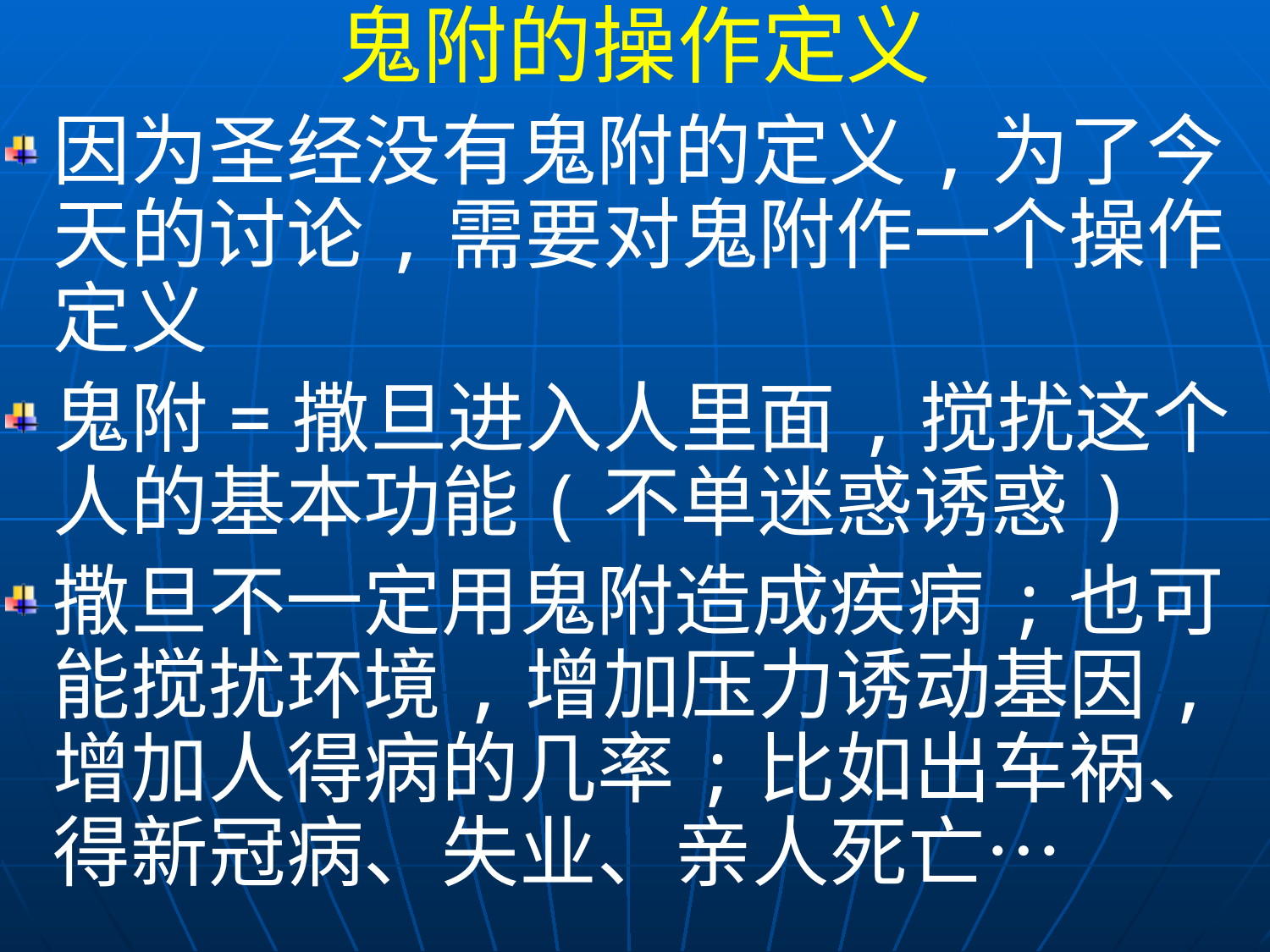

鬼附的操作定义
因为圣经没有鬼附的定义,为了今天的讨论,需要对鬼附作一个操作定义
鬼附=撒旦进入人里面,搅扰这个人的基本功能(不单迷惑诱惑)
撒旦不一定用鬼附造成疾病;也可能搅扰环境,增加压力诱动基因,增加人得病的几率;比如出车祸、得新冠病、失业、亲人死亡…